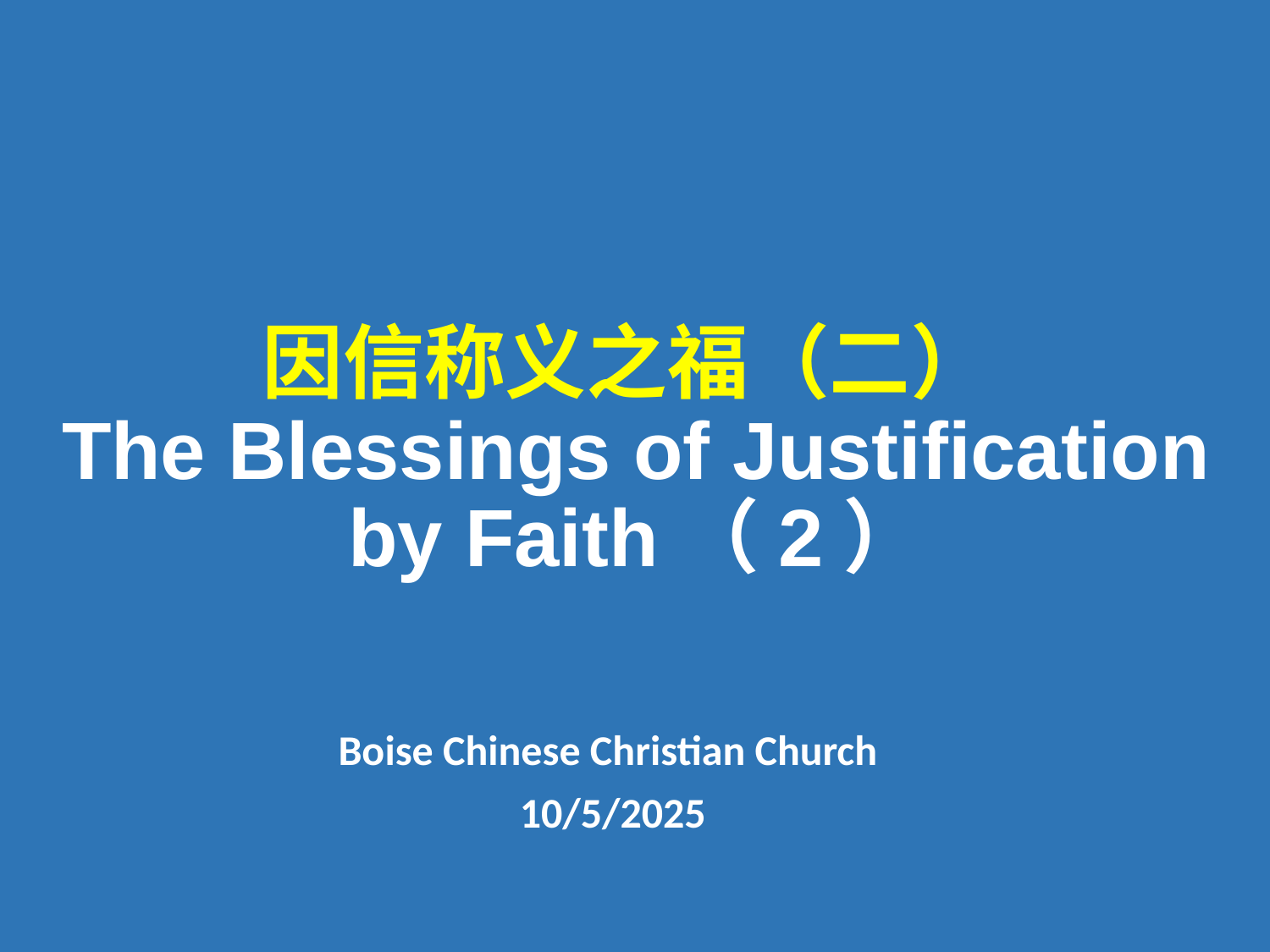

# 因信称义之福（二） The Blessings of Justification by Faith（2）
Boise Chinese Christian Church
10/5/2025